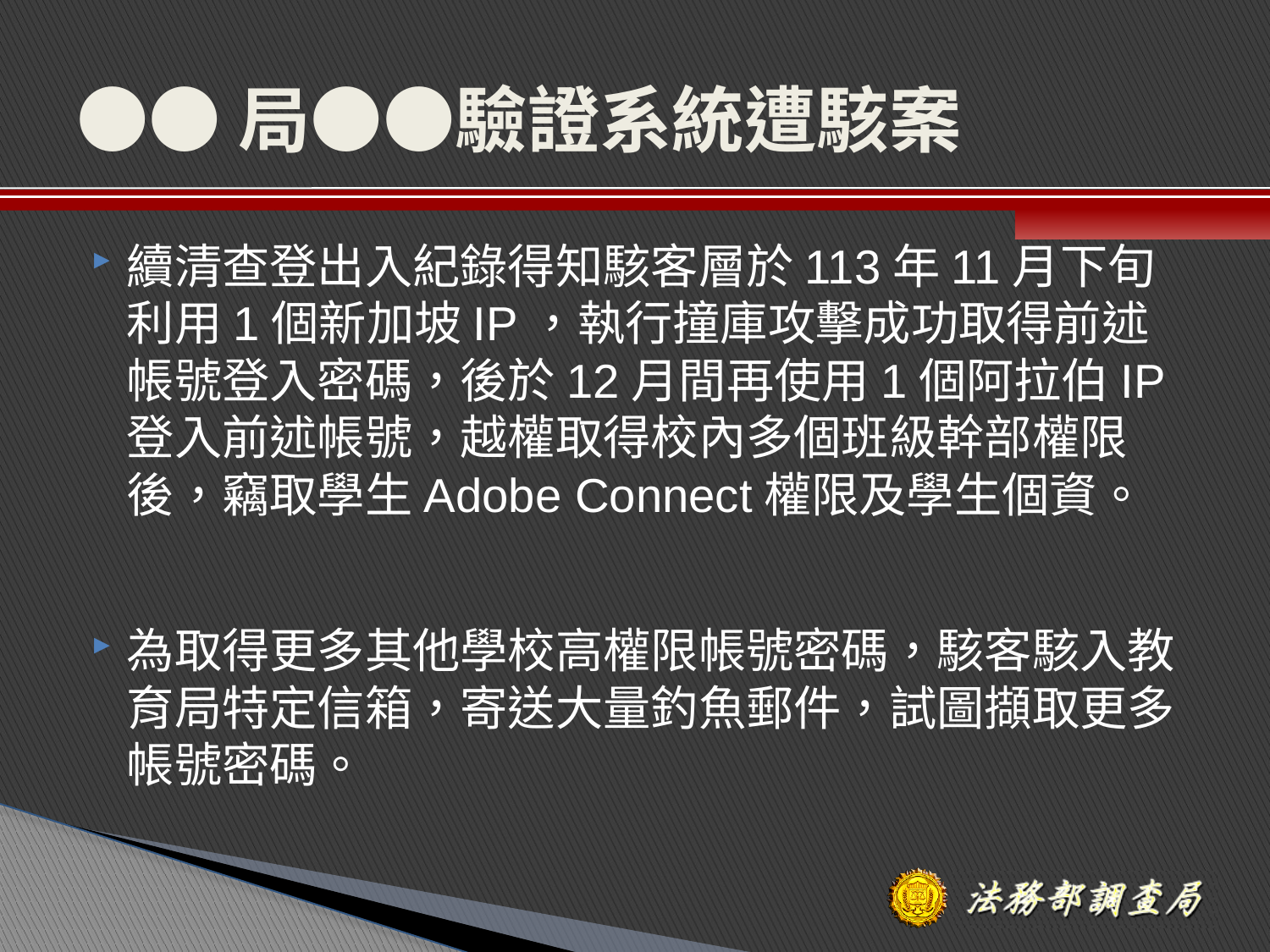

# ●●局●●驗證系統遭駭案
續清查登出入紀錄得知駭客層於113年11月下旬利用1個新加坡IP，執行撞庫攻擊成功取得前述帳號登入密碼，後於12月間再使用1個阿拉伯IP登入前述帳號，越權取得校內多個班級幹部權限後，竊取學生Adobe Connect權限及學生個資。

為取得更多其他學校高權限帳號密碼，駭客駭入教育局特定信箱，寄送大量釣魚郵件，試圖擷取更多帳號密碼。